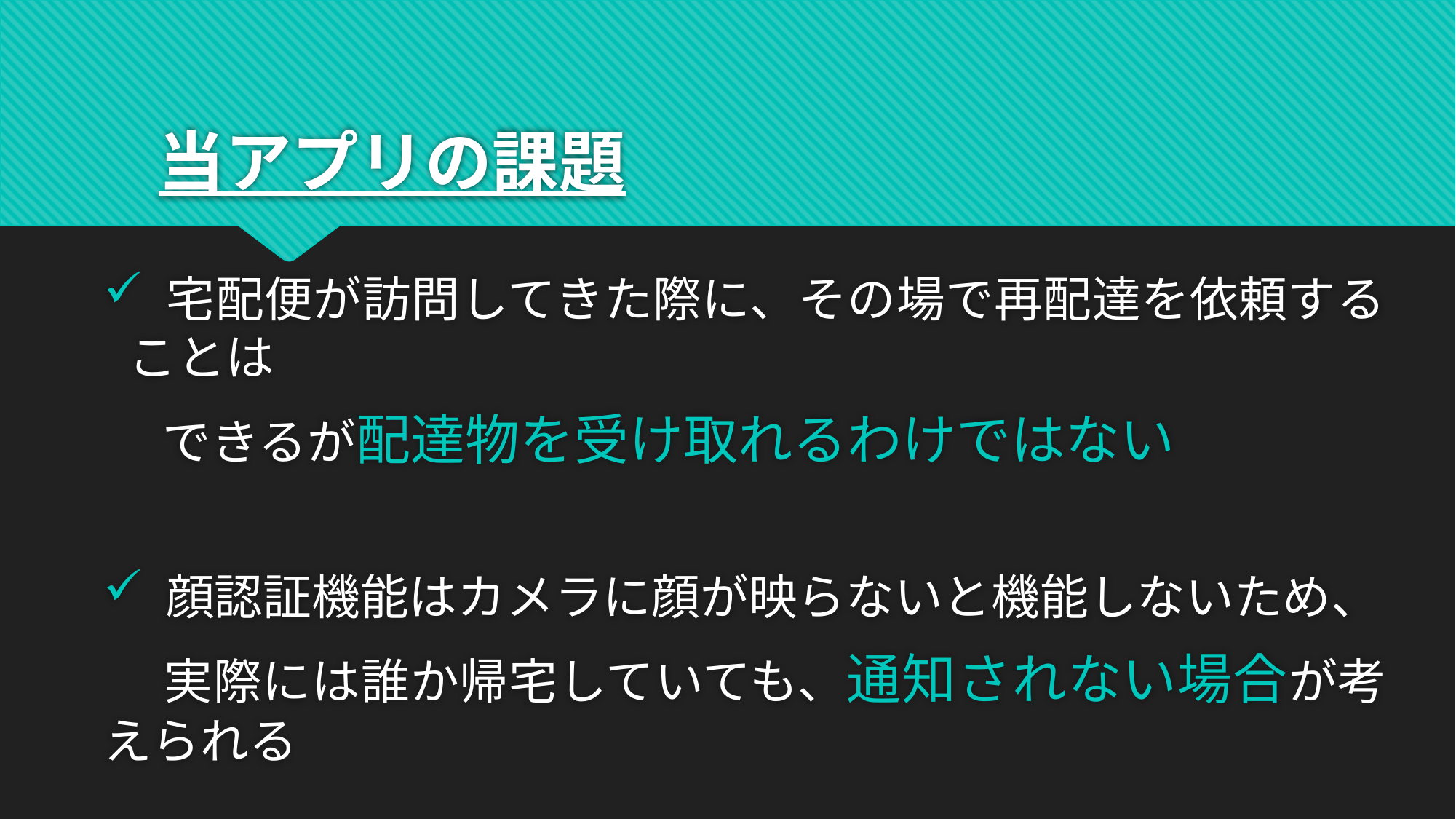

# 当アプリの課題

 宅配便が訪問してきた際に、その場で再配達を依頼することは
　 できるが配達物を受け取れるわけではない

 顔認証機能はカメラに顔が映らないと機能しないため、
　 実際には誰か帰宅していても、通知されない場合が考えられる